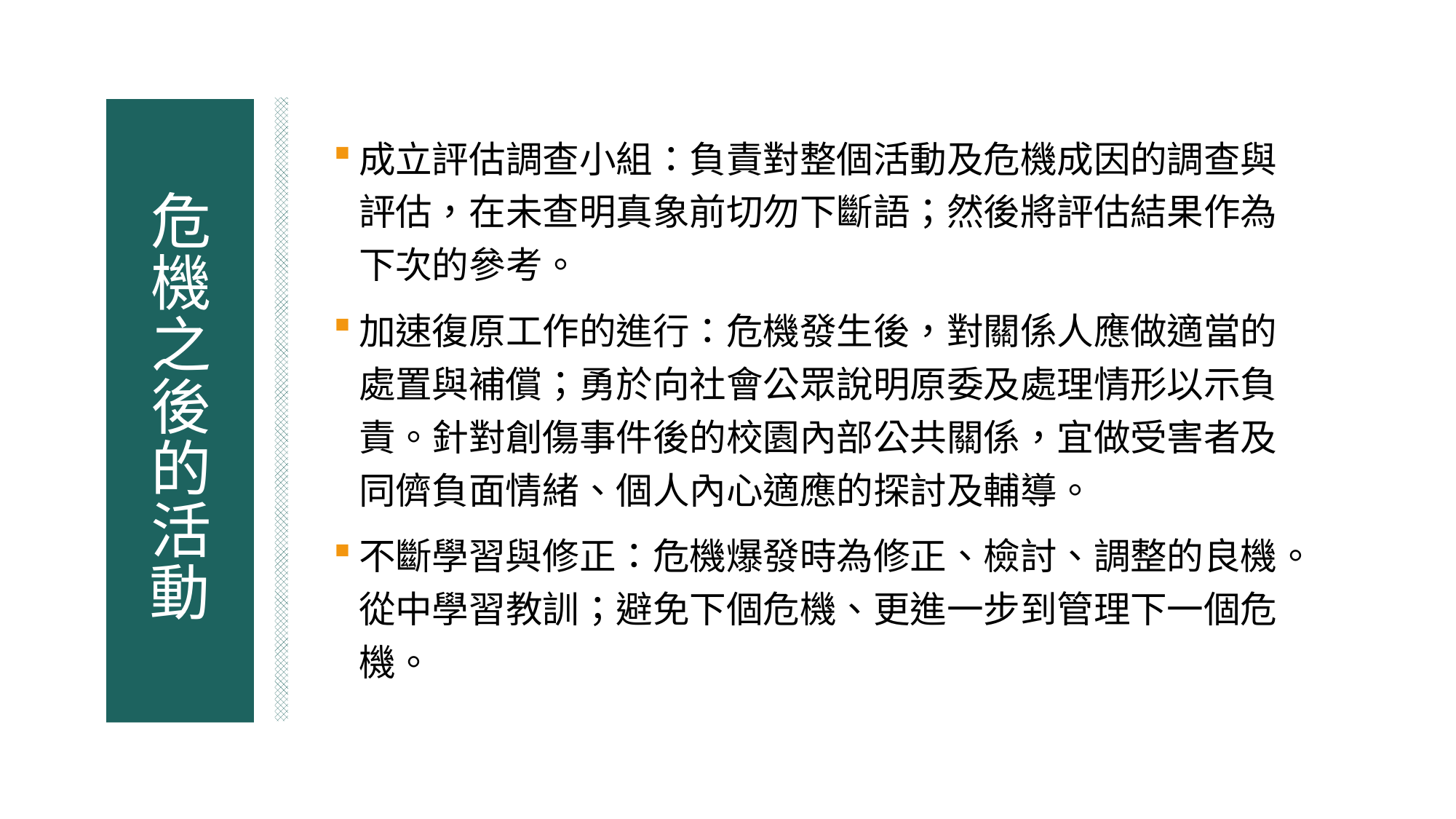

# 危機之後的活動
成立評估調查小組：負責對整個活動及危機成因的調查與評估，在未查明真象前切勿下斷語；然後將評估結果作為下次的參考。
加速復原工作的進行：危機發生後，對關係人應做適當的處置與補償；勇於向社會公眾說明原委及處理情形以示負責。針對創傷事件後的校園內部公共關係，宜做受害者及同儕負面情緒、個人內心適應的探討及輔導。
不斷學習與修正：危機爆發時為修正、檢討、調整的良機。從中學習教訓；避免下個危機、更進一步到管理下一個危機。